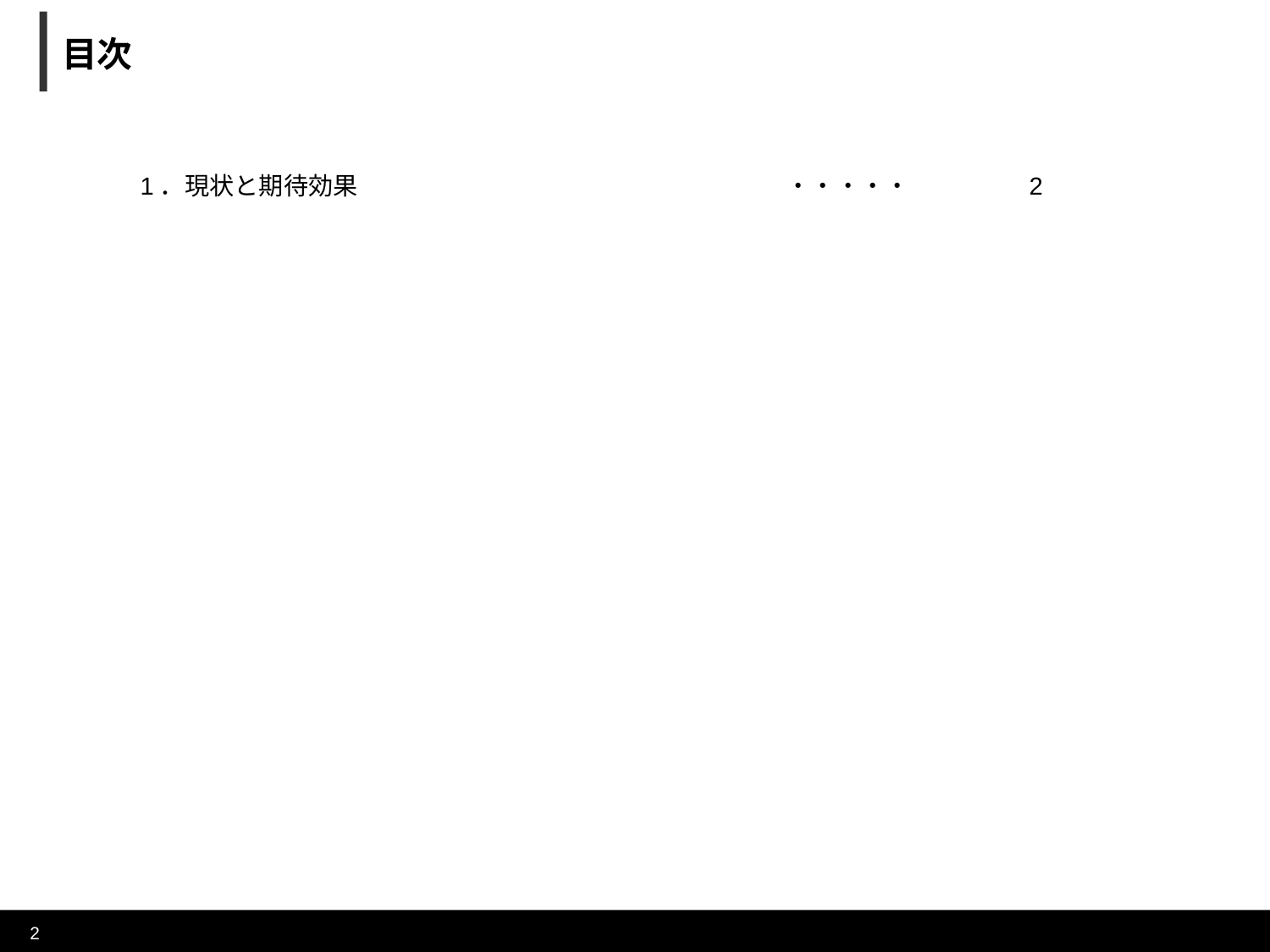

# 目次
1．現状と期待効果		   　　　　 　　　　   	  ・・・・・	2